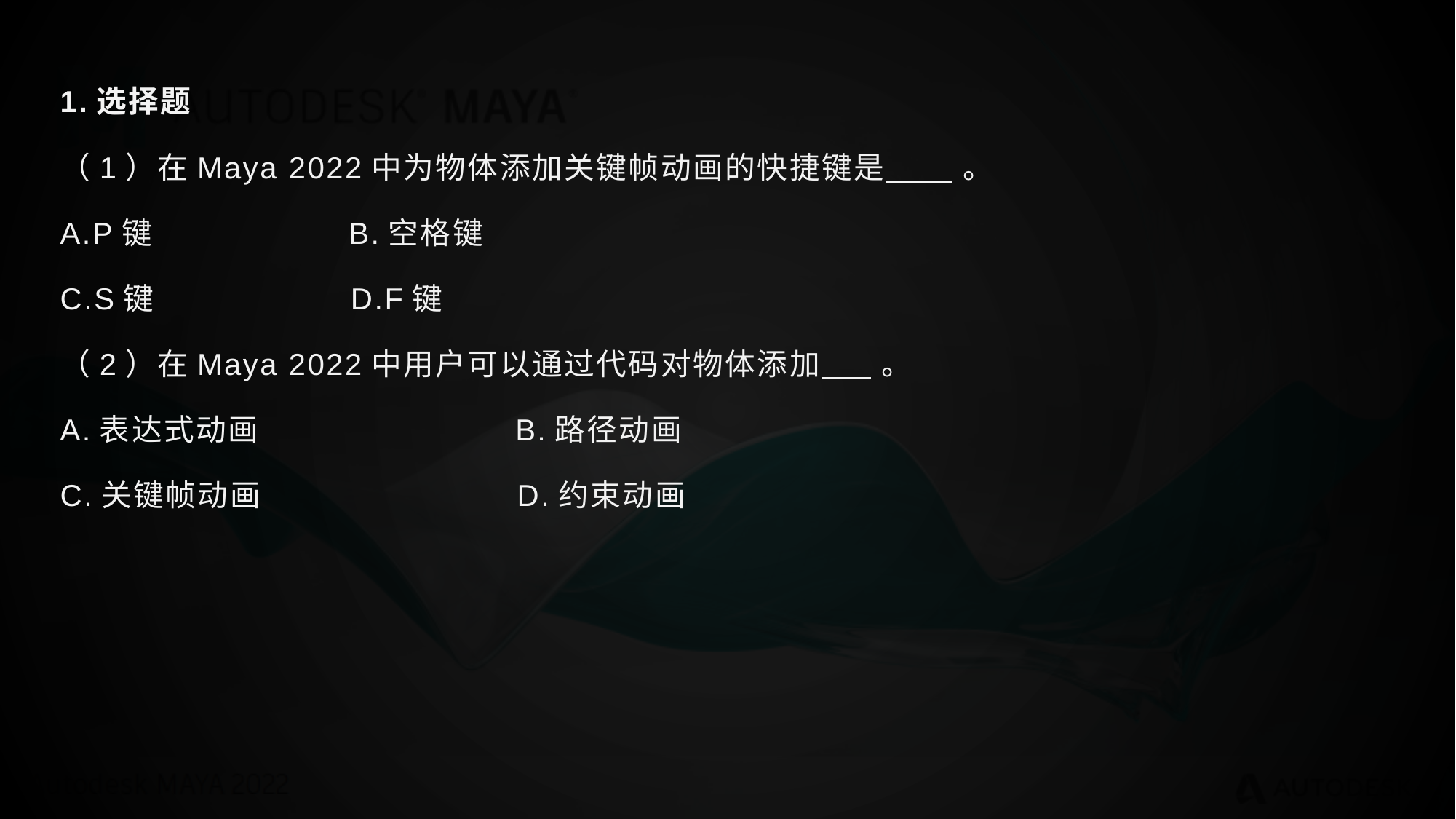

1.选择题
（1）在Maya 2022中为物体添加关键帧动画的快捷键是         。
A.P键                      B.空格键
C.S键                      D.F键
（2）在Maya 2022中用户可以通过代码对物体添加       。
A.表达式动画                             B.路径动画
C.关键帧动画                             D.约束动画